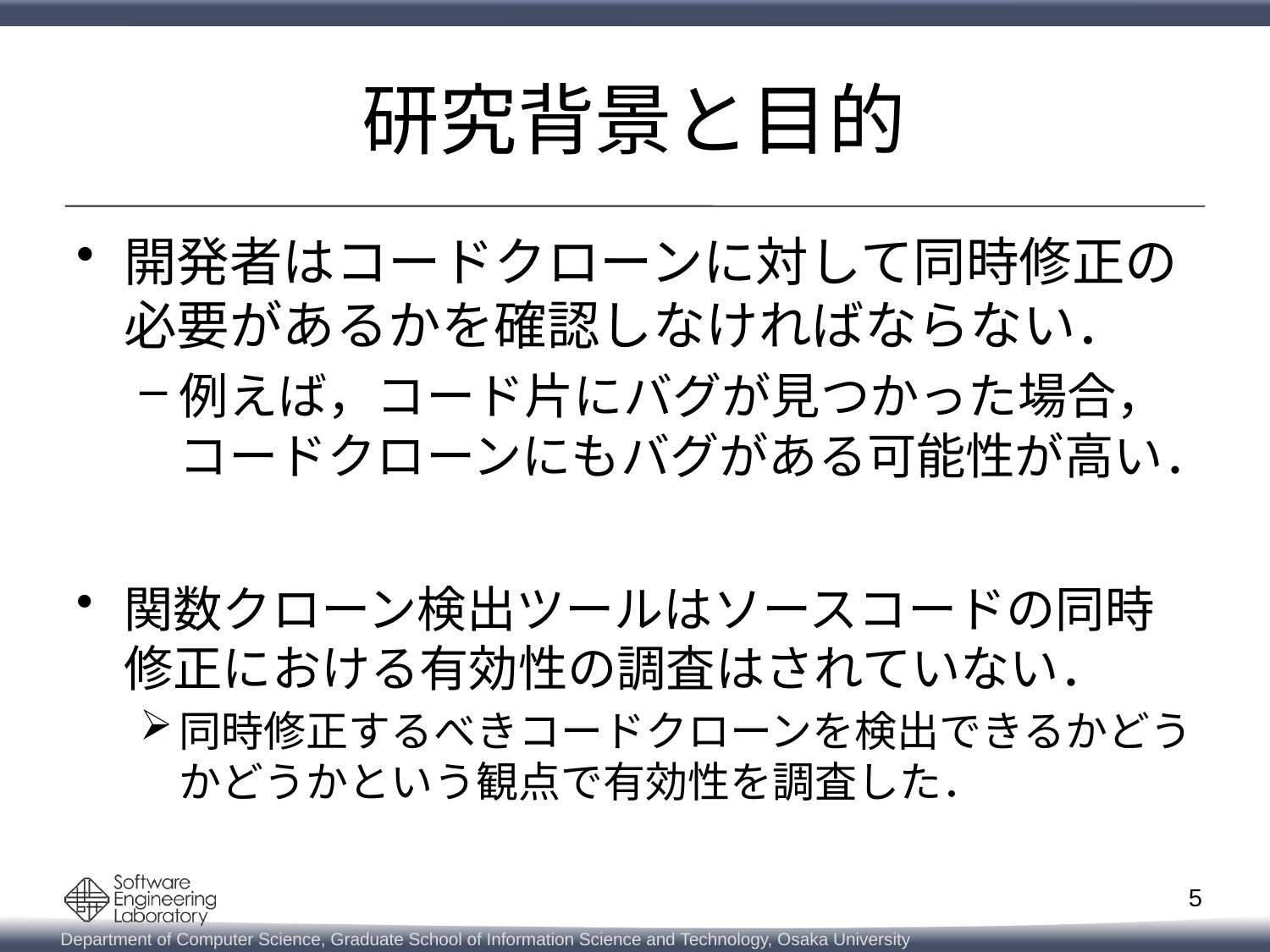

# 研究背景と目的
開発者はコードクローンに対して同時修正の必要があるかを確認しなければならない．
例えば，コード片にバグが見つかった場合，コードクローンにもバグがある可能性が高い．

関数クローン検出ツールはソースコードの同時修正における有効性の調査はされていない．
同時修正するべきコードクローンを検出できるかどうかどうかという観点で有効性を調査した．
5